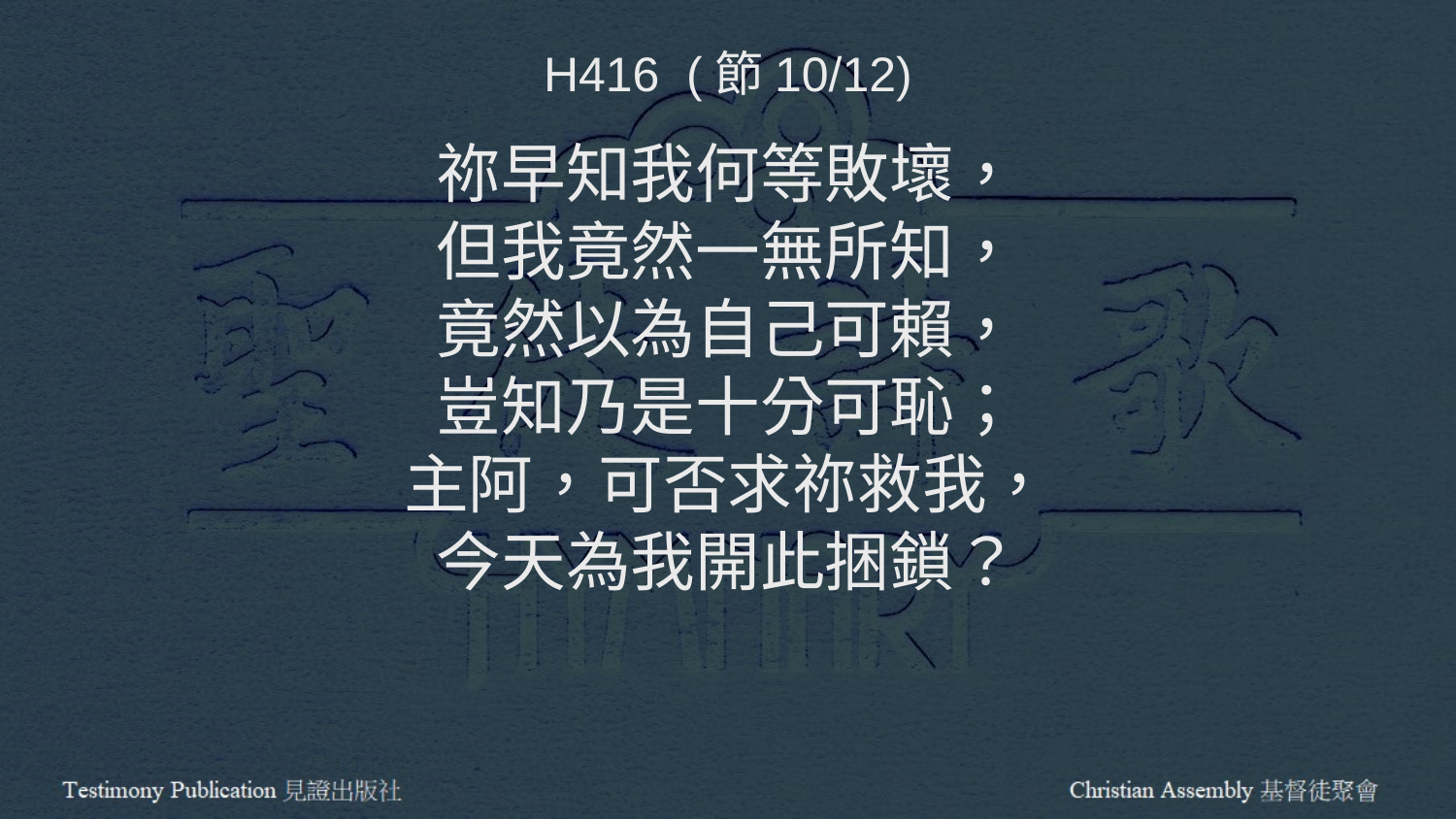

H416  (節10/12)

祢早知我何等敗壞，
但我竟然一無所知，
竟然以為自己可賴，
豈知乃是十分可恥；
主阿，可否求祢救我，
今天為我開此捆鎖？